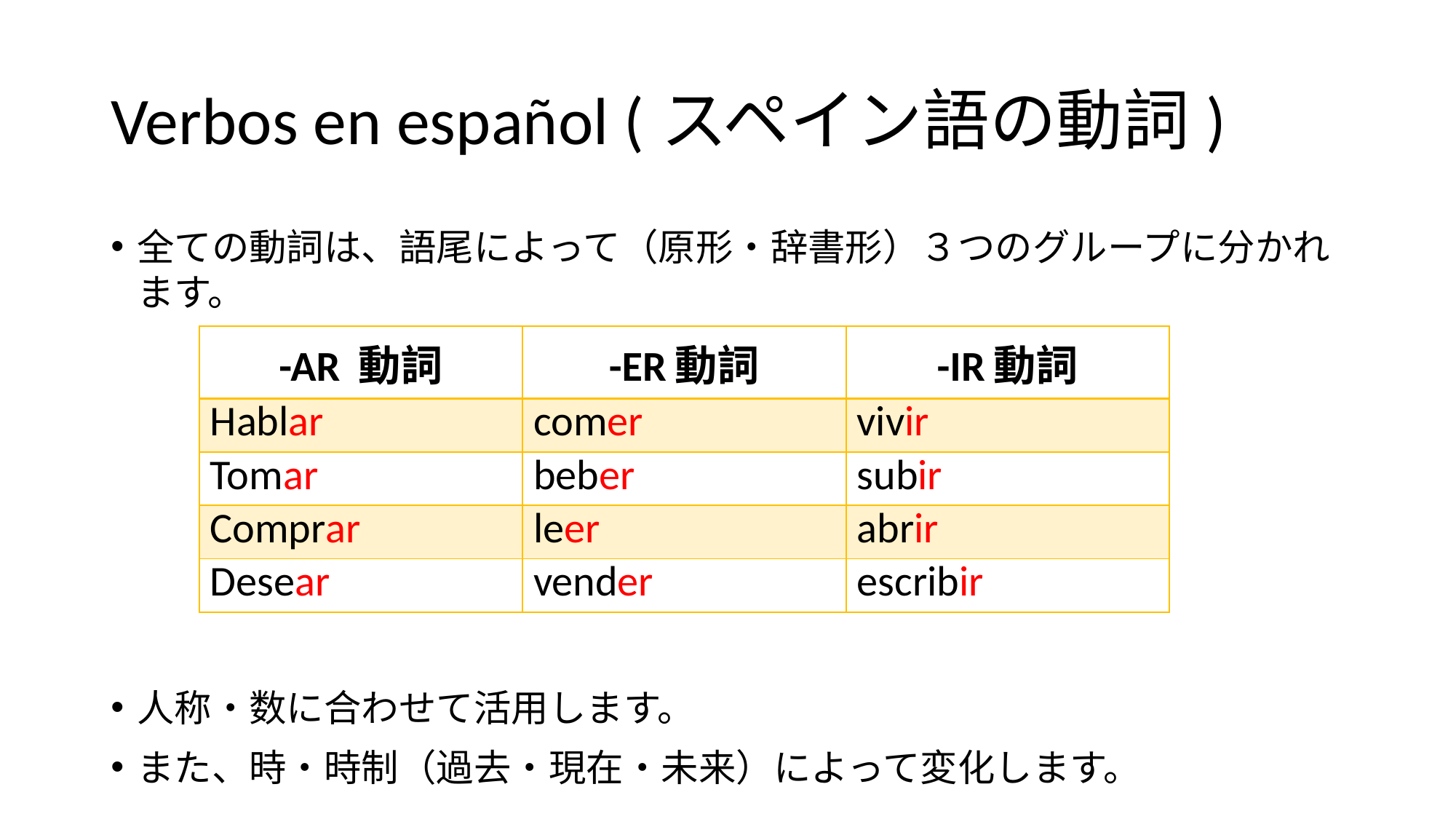

# Verbos en español (スペイン語の動詞)
全ての動詞は、語尾によって（原形・辞書形）３つのグループに分かれます。

人称・数に合わせて活用します。
また、時・時制（過去・現在・未来）によって変化します。

| -AR 動詞 | -ER動詞 | -IR動詞 |
| --- | --- | --- |
| Hablar | comer | vivir |
| Tomar | beber | subir |
| Comprar | leer | abrir |
| Desear | vender | escribir |